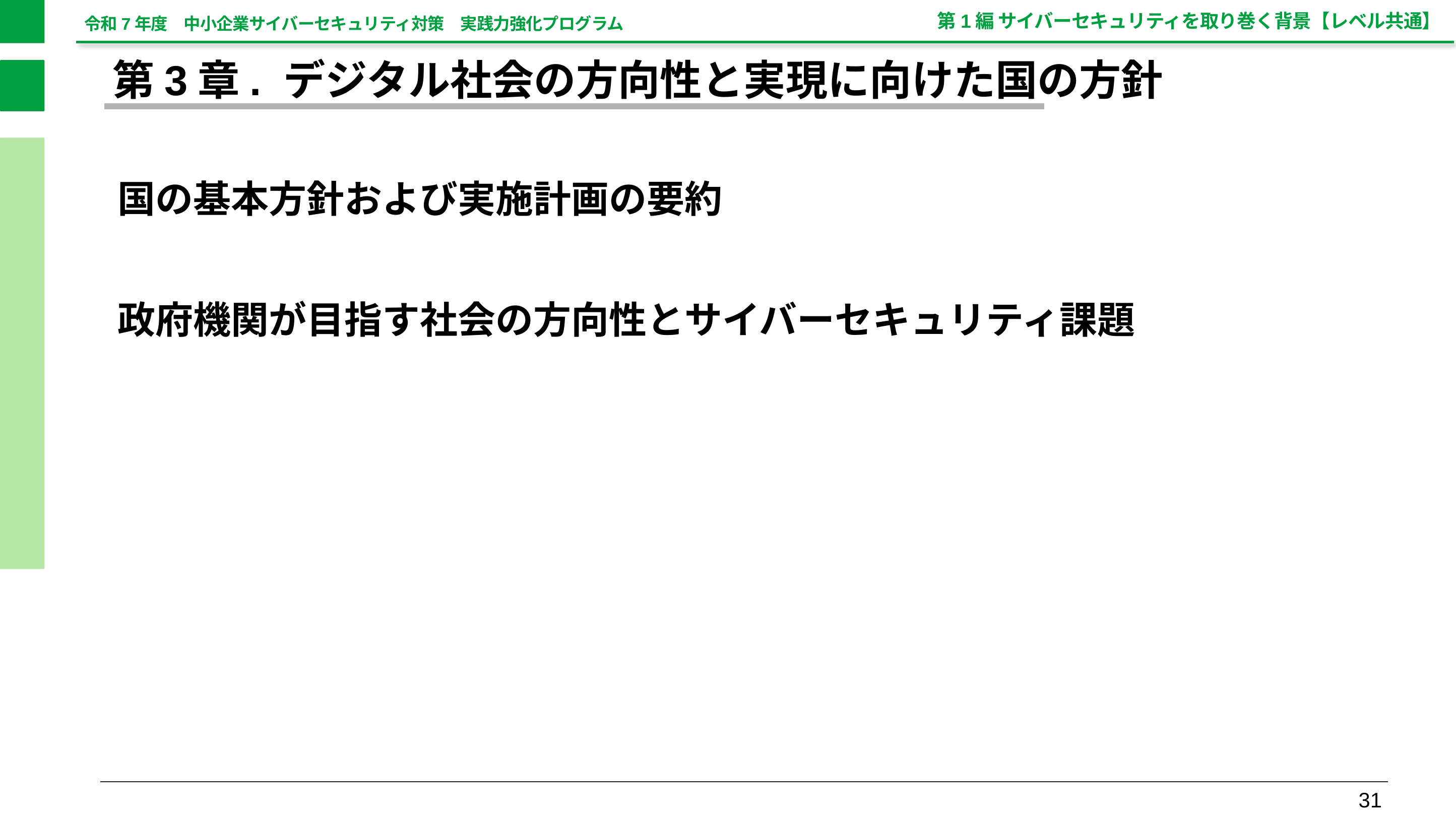

第1編 サイバーセキュリティを取り巻く背景【レベル共通】
第3章. デジタル社会の方向性と実現に向けた国の方針
国の基本方針および実施計画の要約

政府機関が目指す社会の方向性とサイバーセキュリティ課題